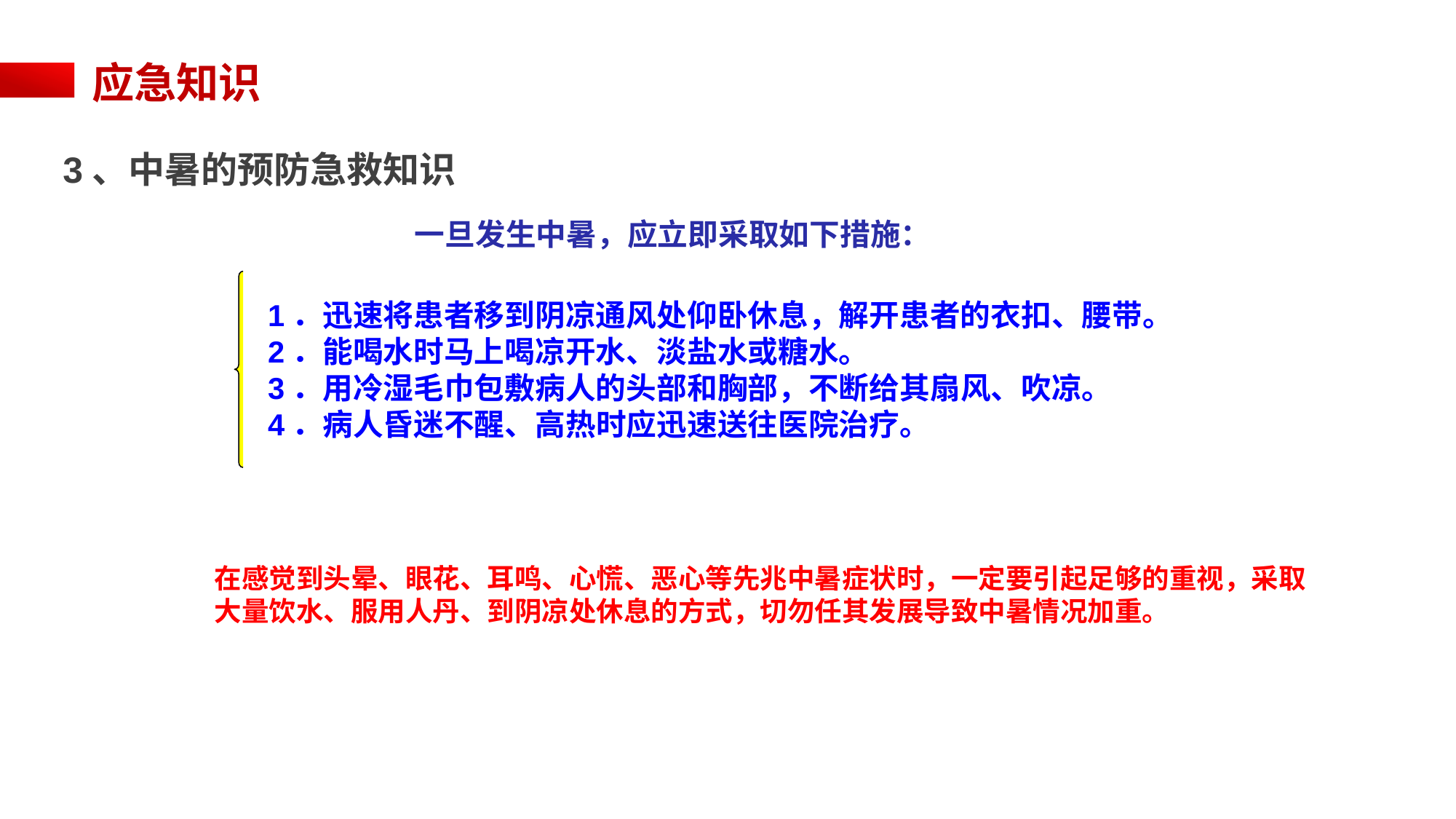

应急知识
3、中暑的预防急救知识
一旦发生中暑，应立即采取如下措施：

1．迅速将患者移到阴凉通风处仰卧休息，解开患者的衣扣、腰带。
2．能喝水时马上喝凉开水、淡盐水或糖水。
3．用冷湿毛巾包敷病人的头部和胸部，不断给其扇风、吹凉。
4．病人昏迷不醒、高热时应迅速送往医院治疗。
在感觉到头晕、眼花、耳鸣、心慌、恶心等先兆中暑症状时，一定要引起足够的重视，采取大量饮水、服用人丹、到阴凉处休息的方式，切勿任其发展导致中暑情况加重。